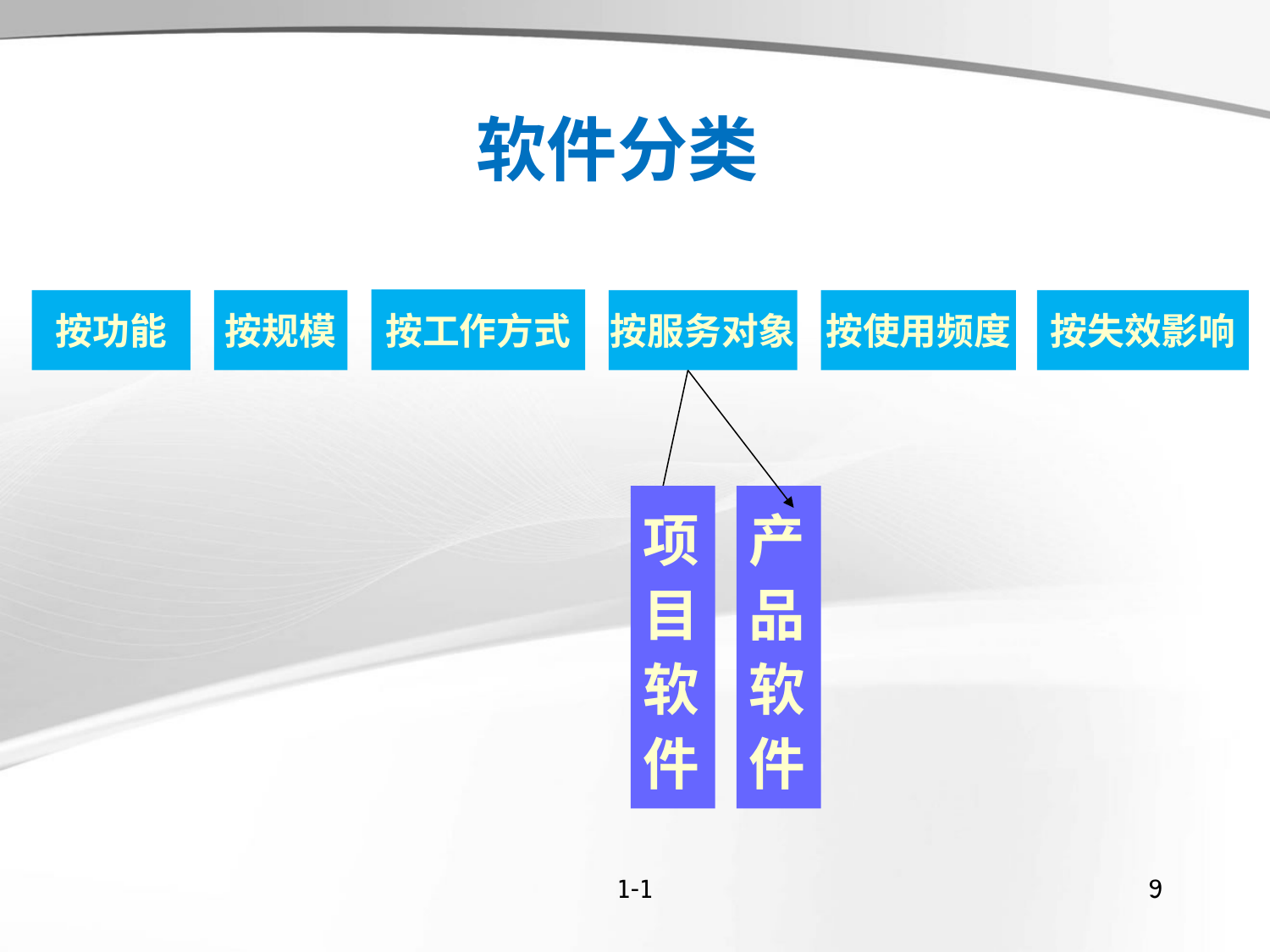

软件分类
按工作方式
按功能
按规模
按服务对象
按使用频度
按失效影响
项
目
软
件
产
品
软
件
1-1
9